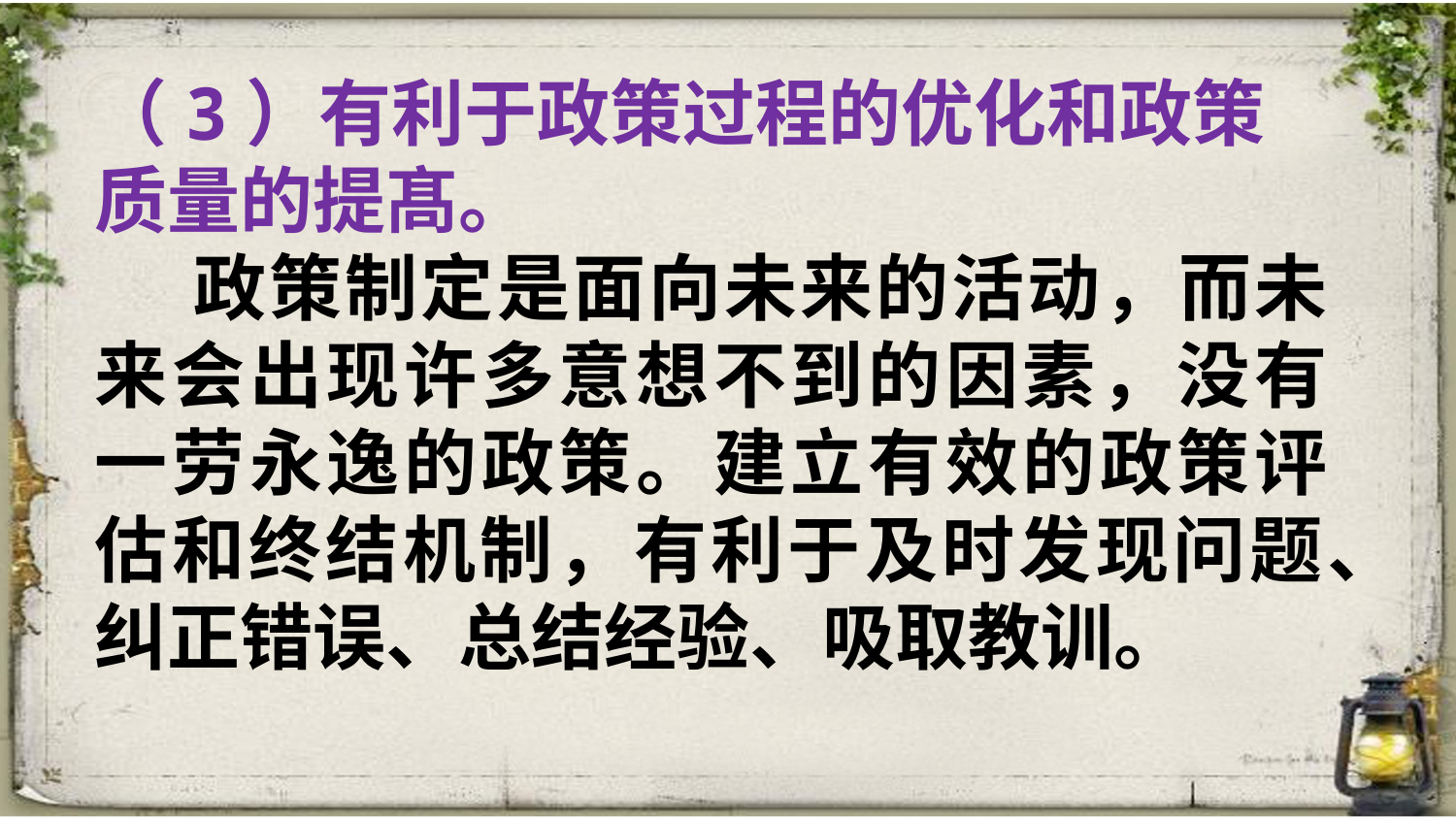

（3）有利于政策过程的优化和政策质量的提髙。
    政策制定是面向未来的活动，而未来会出现许多意想不到的因素，没有一劳永逸的政策。建立有效的政策评估和终结机制，有利于及时发现问题、纠正错误、总结经验、吸取教训。